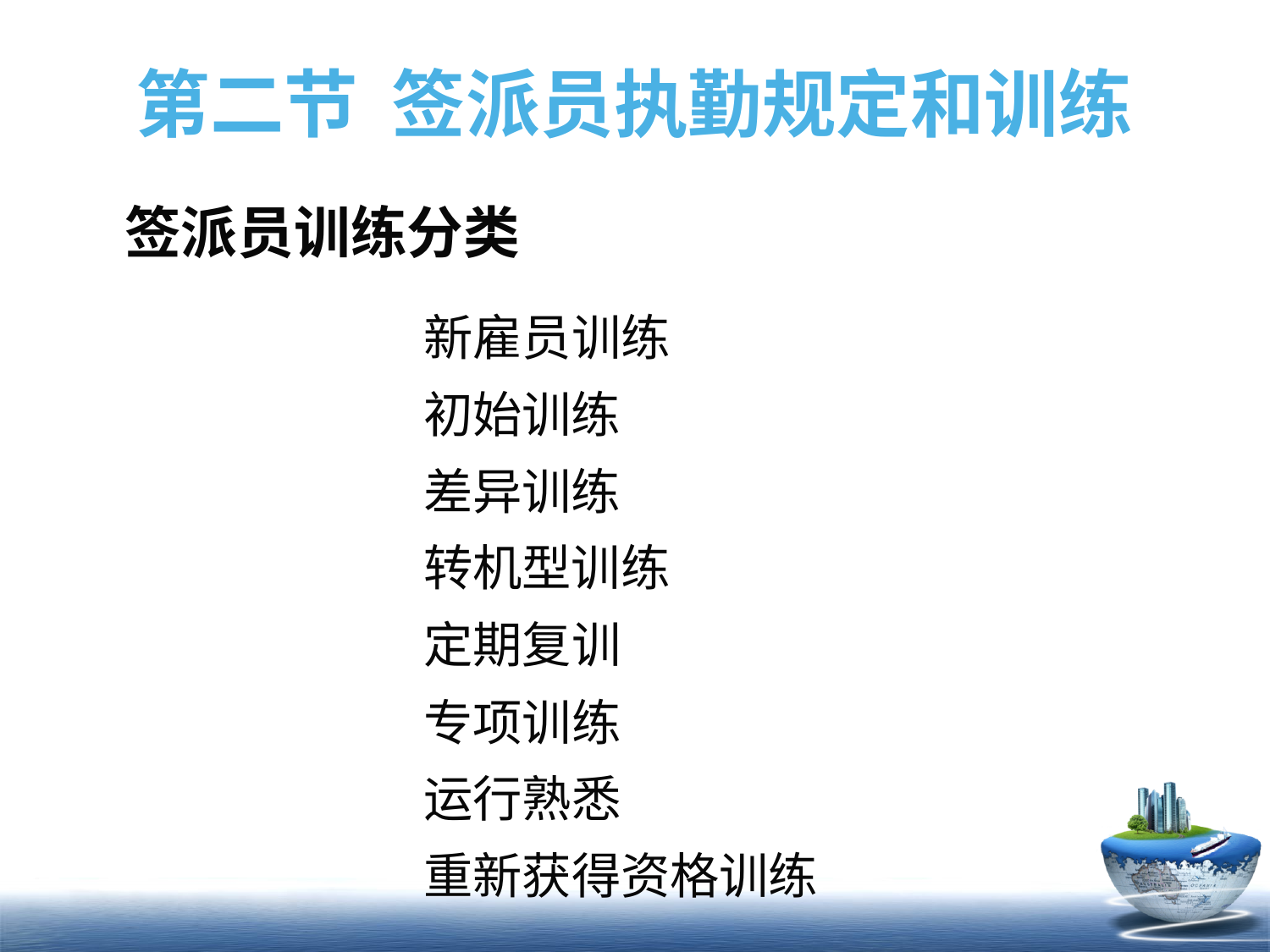

# 第二节  签派员执勤规定和训练
签派员训练分类
    新雇员训练
    初始训练
    差异训练
    转机型训练
    定期复训
    专项训练
    运行熟悉
    重新获得资格训练